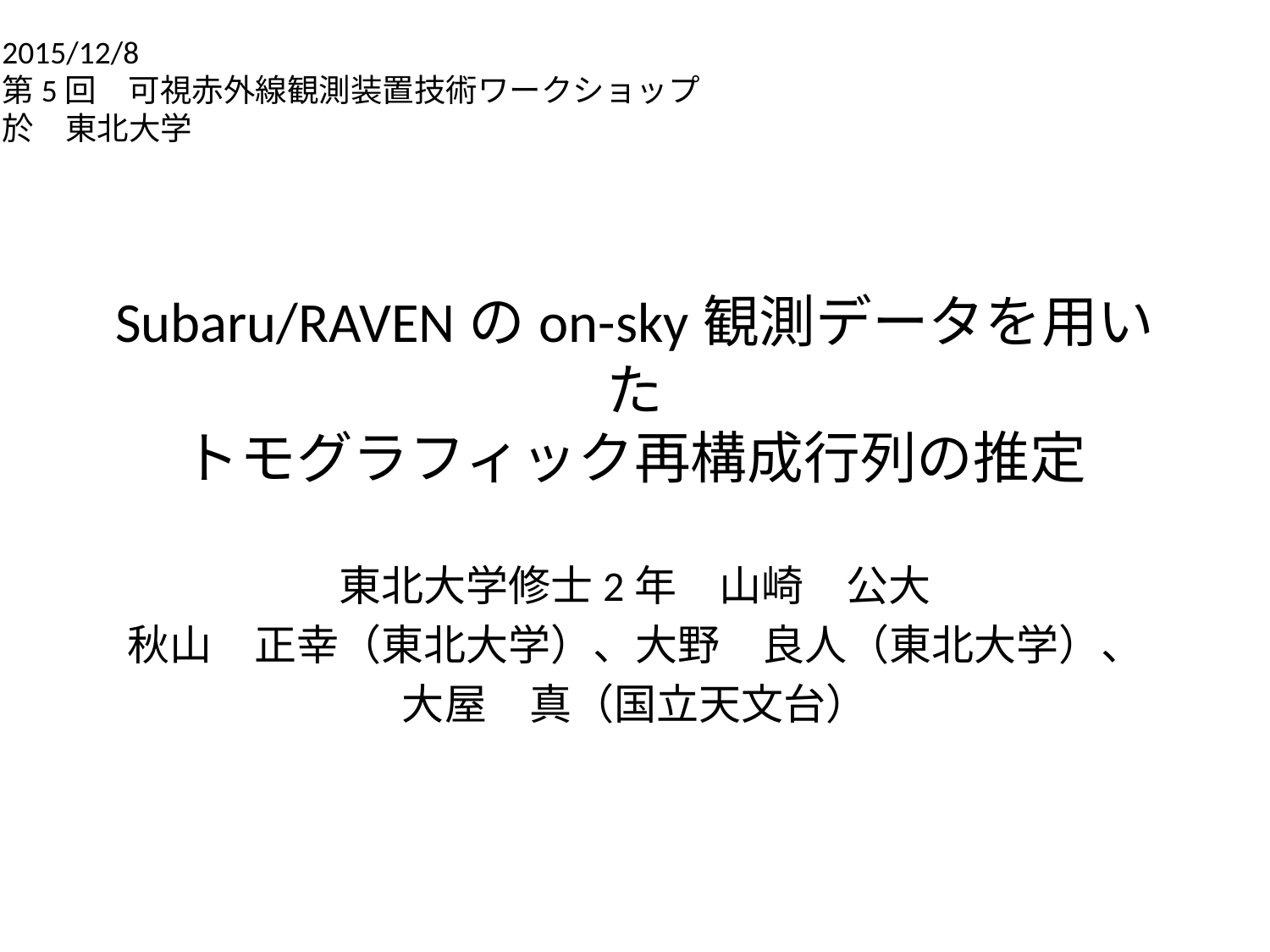

2015/12/8
第5回　可視赤外線観測装置技術ワークショップ
於　東北大学
# Subaru/RAVENのon-sky観測データを用いた トモグラフィック再構成行列の推定
東北大学修士2年　山崎　公大
秋山　正幸（東北大学）、大野　良人（東北大学）、
大屋　真（国立天文台）